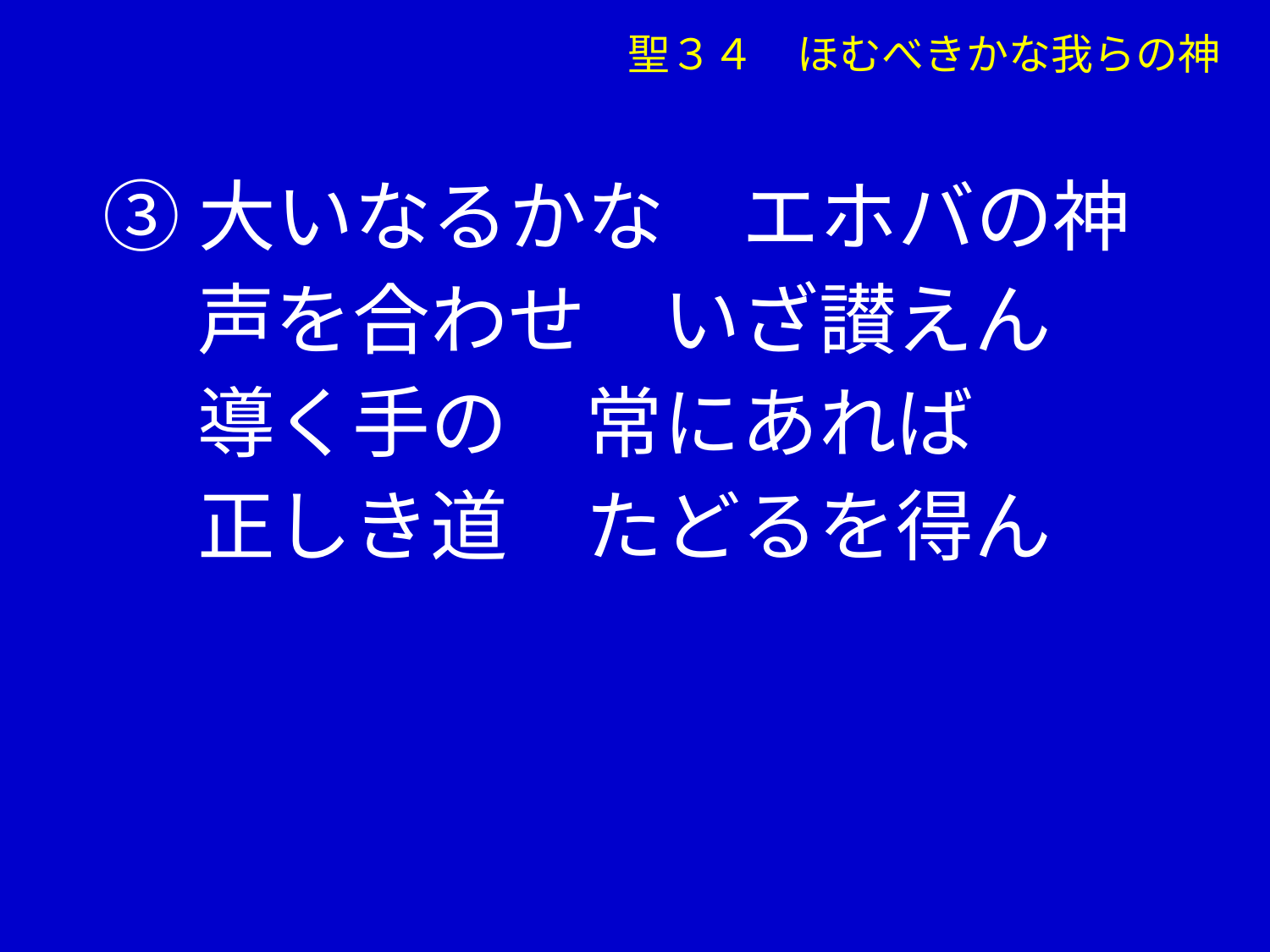

聖３４　ほむべきかな我らの神
③大いなるかな　エホバの神
　 声を合わせ　いざ讃えん
　 導く手の　常にあれば
　 正しき道　たどるを得ん